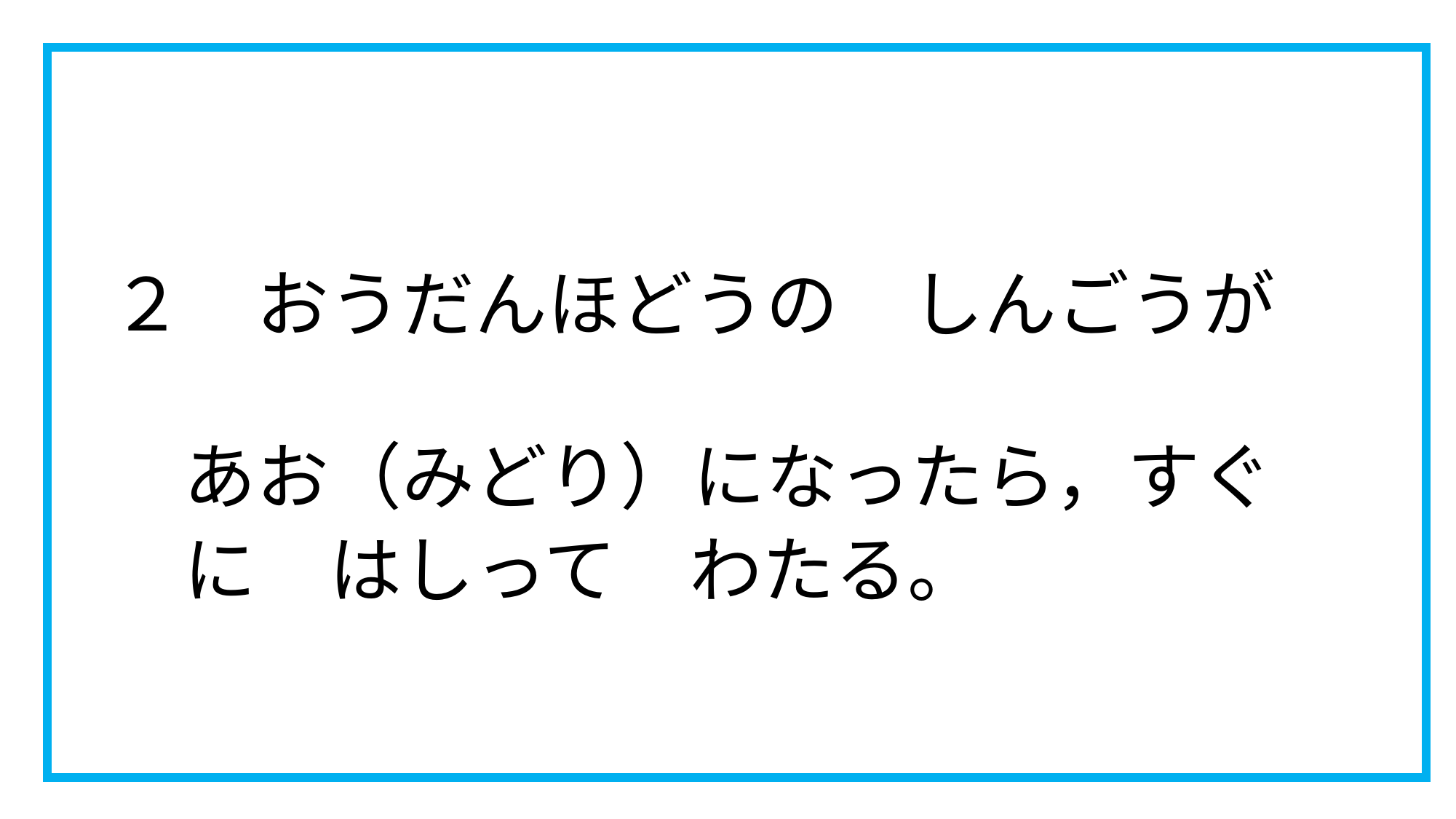

２　おうだんほどうの　しんごうが
　あお（みどり）になったら，すぐ
　に　はしって　わたる。